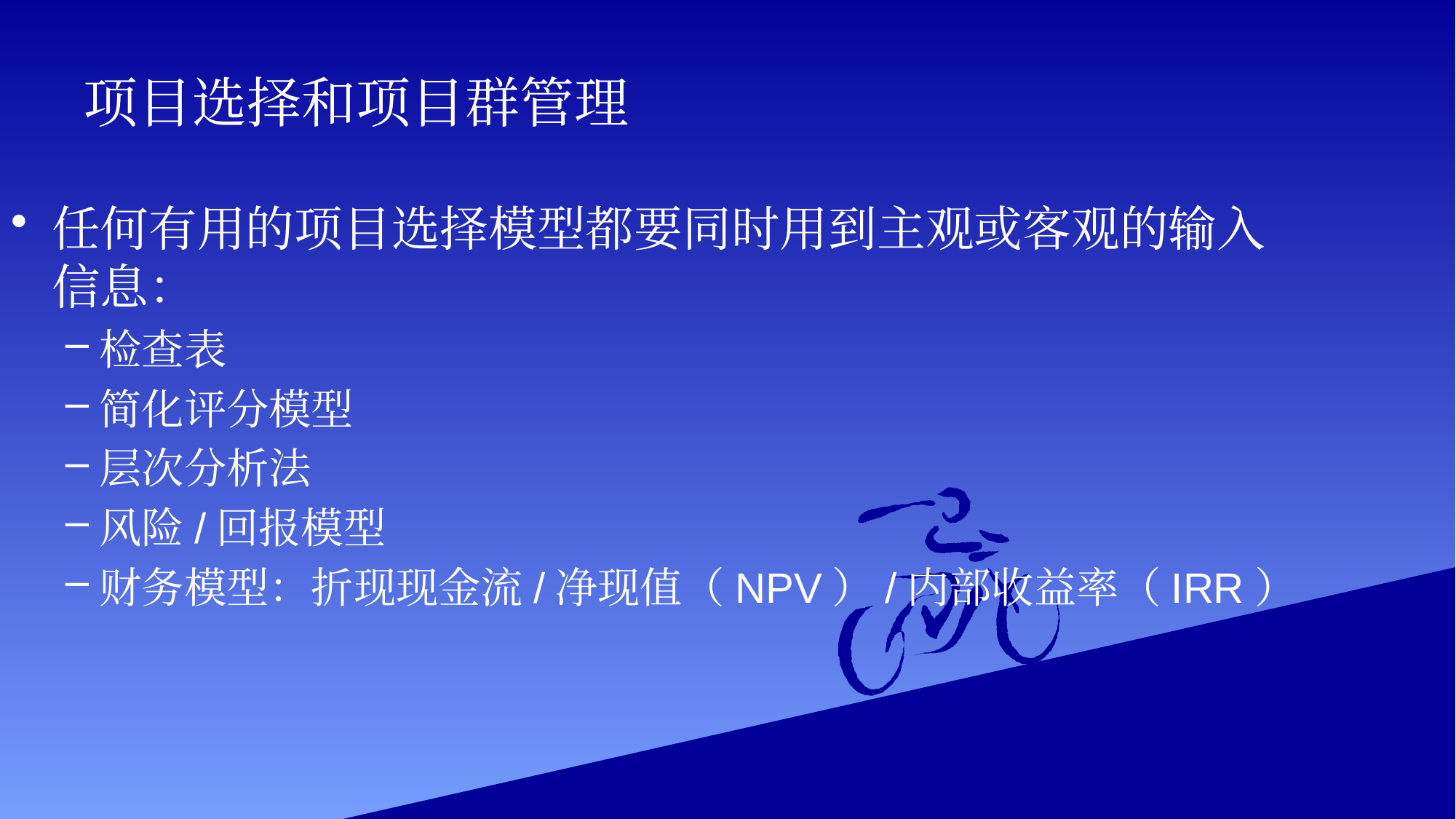

# 项目选择和项目群管理
任何有用的项目选择模型都要同时用到主观或客观的输入信息：
检查表
简化评分模型
层次分析法
风险/回报模型
财务模型：折现现金流/净现值（NPV）/内部收益率（IRR）